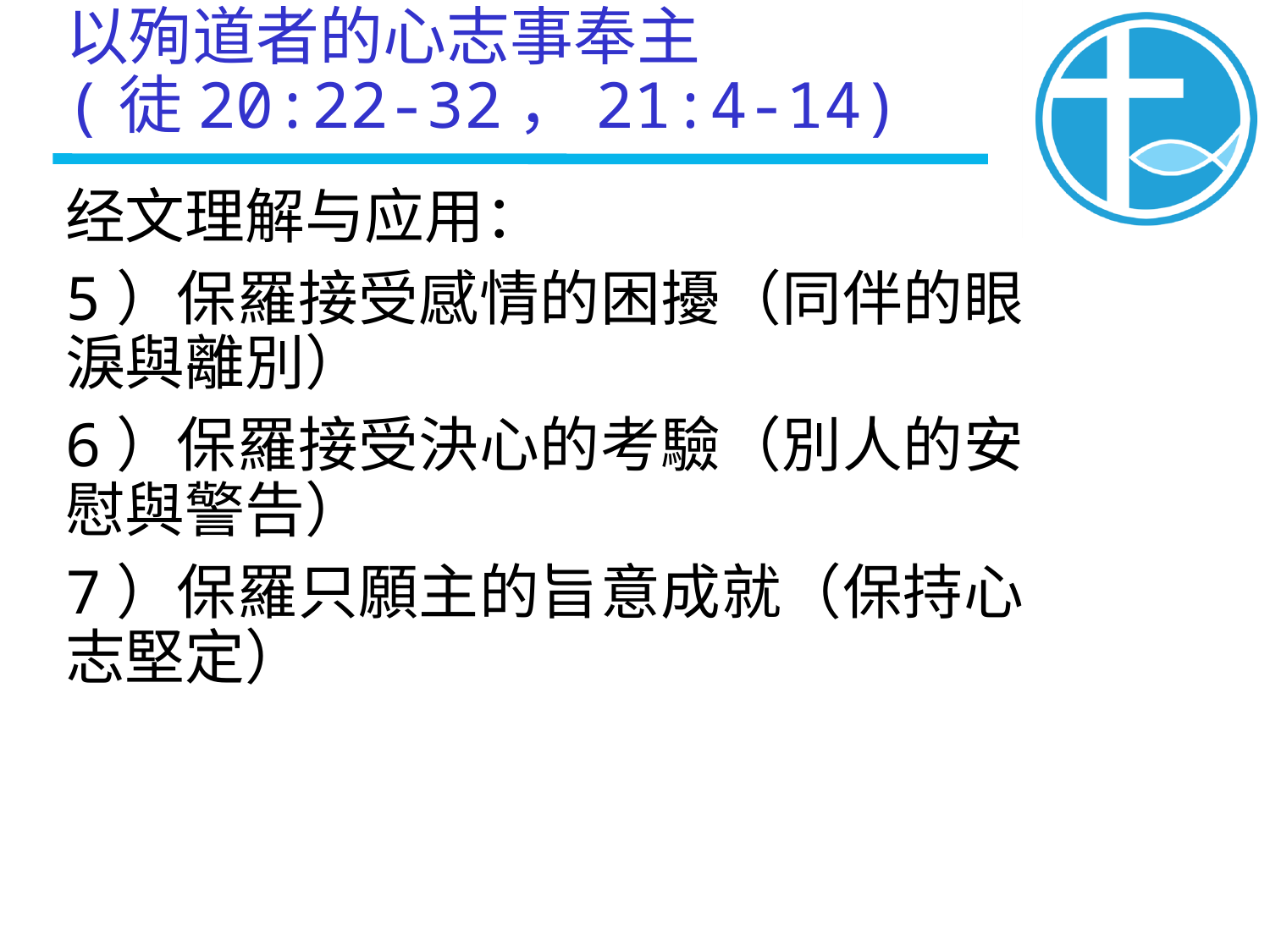

以殉道者的心志事奉主
(徒20:22-32，21:4-14)
经文理解与应用：
5）保羅接受感情的困擾（同伴的眼淚與離別）
6）保羅接受決心的考驗（別人的安慰與警告）
7）保羅只願主的旨意成就（保持心志堅定）